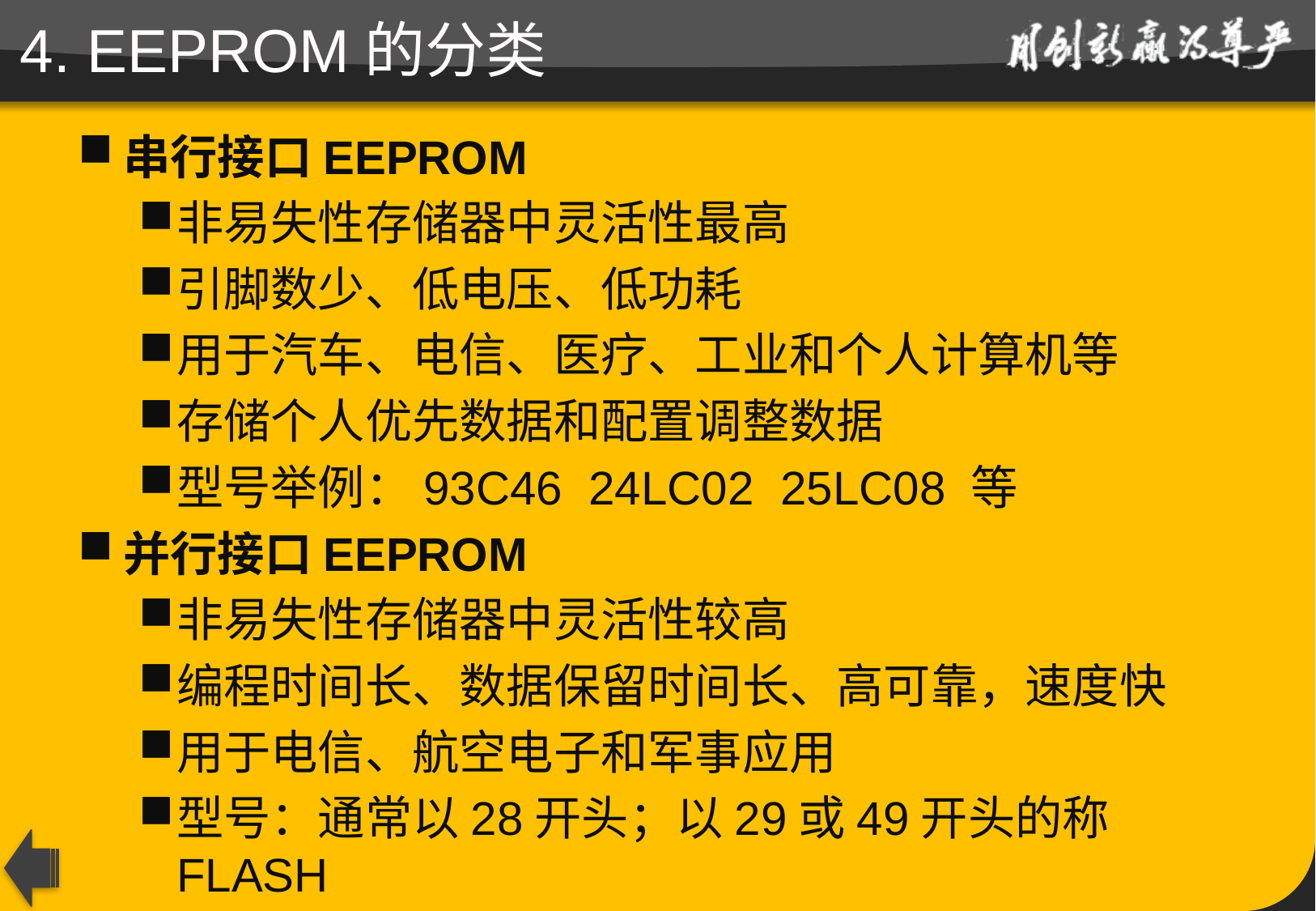

# 4. EEPROM的分类
串行接口EEPROM
非易失性存储器中灵活性最高
引脚数少、低电压、低功耗
用于汽车、电信、医疗、工业和个人计算机等
存储个人优先数据和配置调整数据
型号举例：93C46  24LC02  25LC08 等
并行接口EEPROM
非易失性存储器中灵活性较高
编程时间长、数据保留时间长、高可靠，速度快
用于电信、航空电子和军事应用
型号：通常以28开头；以29或49开头的称FLASH